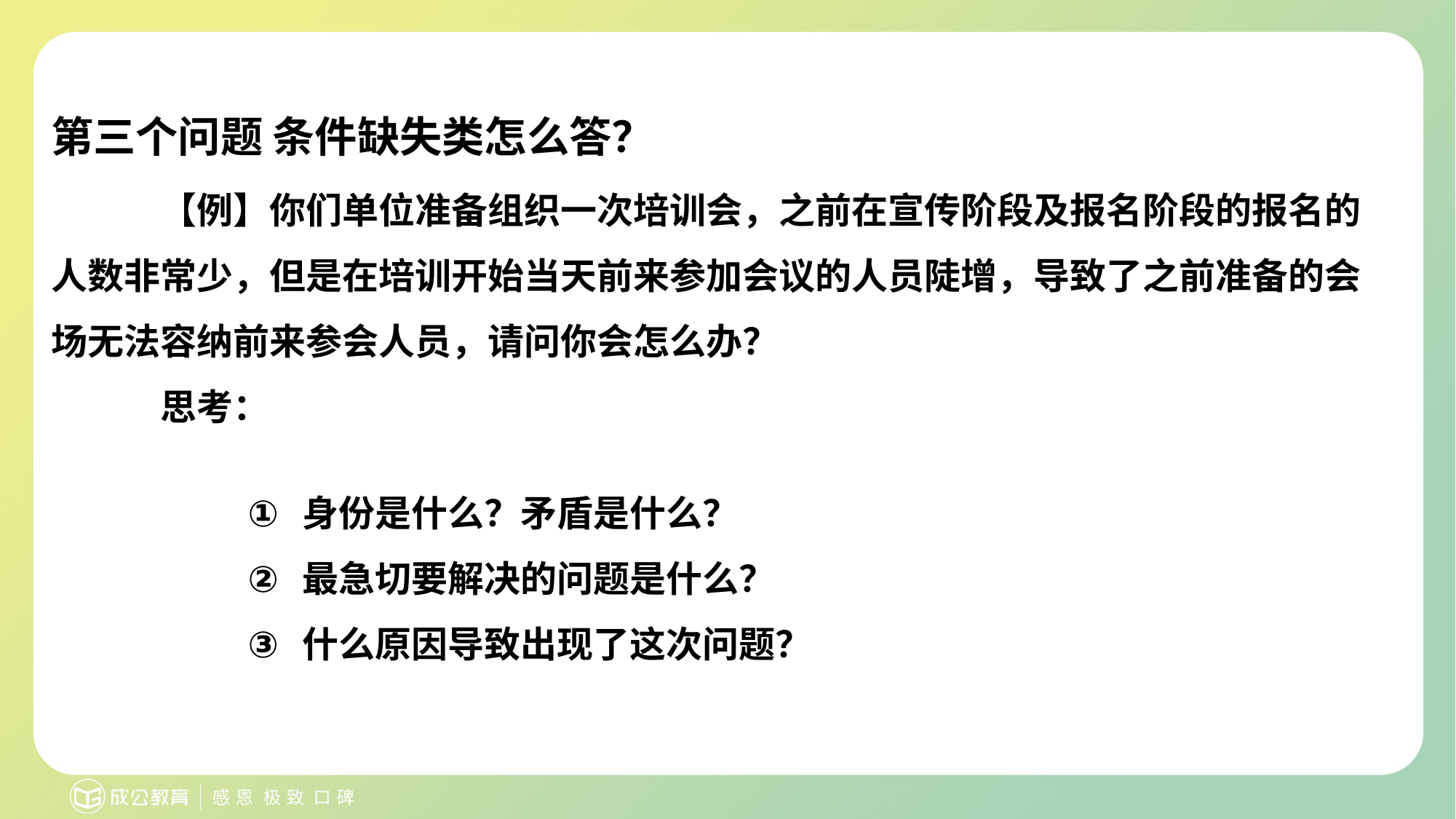

# 第三个问题 条件缺失类怎么答？
【例】你们单位准备组织一次培训会，之前在宣传阶段及报名阶段的报名的人数非常少，但是在培训开始当天前来参加会议的人员陡增，导致了之前准备的会场无法容纳前来参会人员，请问你会怎么办？
思考：

身份是什么？矛盾是什么？
最急切要解决的问题是什么？
什么原因导致出现了这次问题？